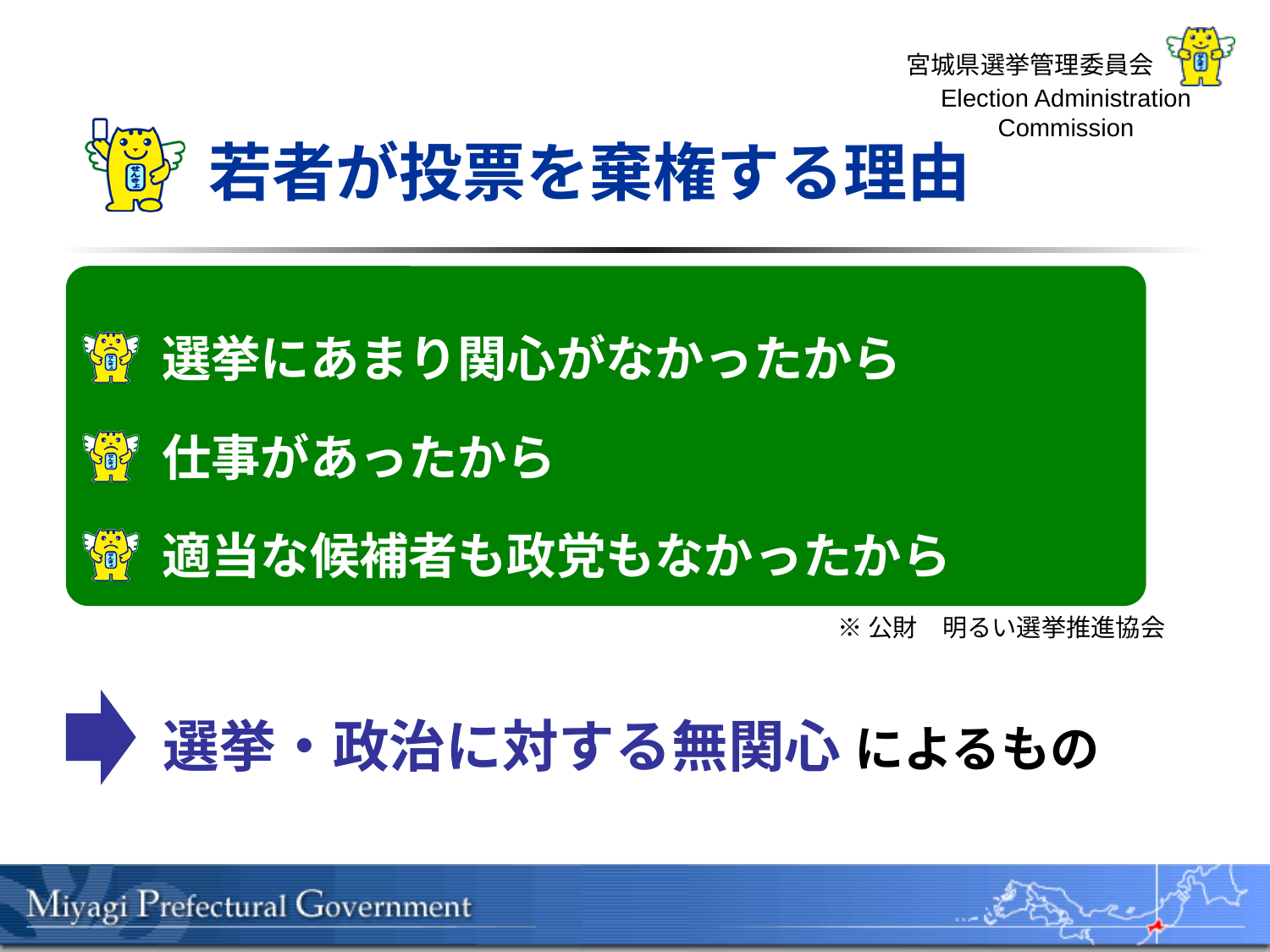

若者が投票を棄権する理由

 選挙にあまり関心がなかったから
 仕事があったから
 適当な候補者も政党もなかったから
※公財　明るい選挙推進協会

選挙・政治に対する無関心 によるもの